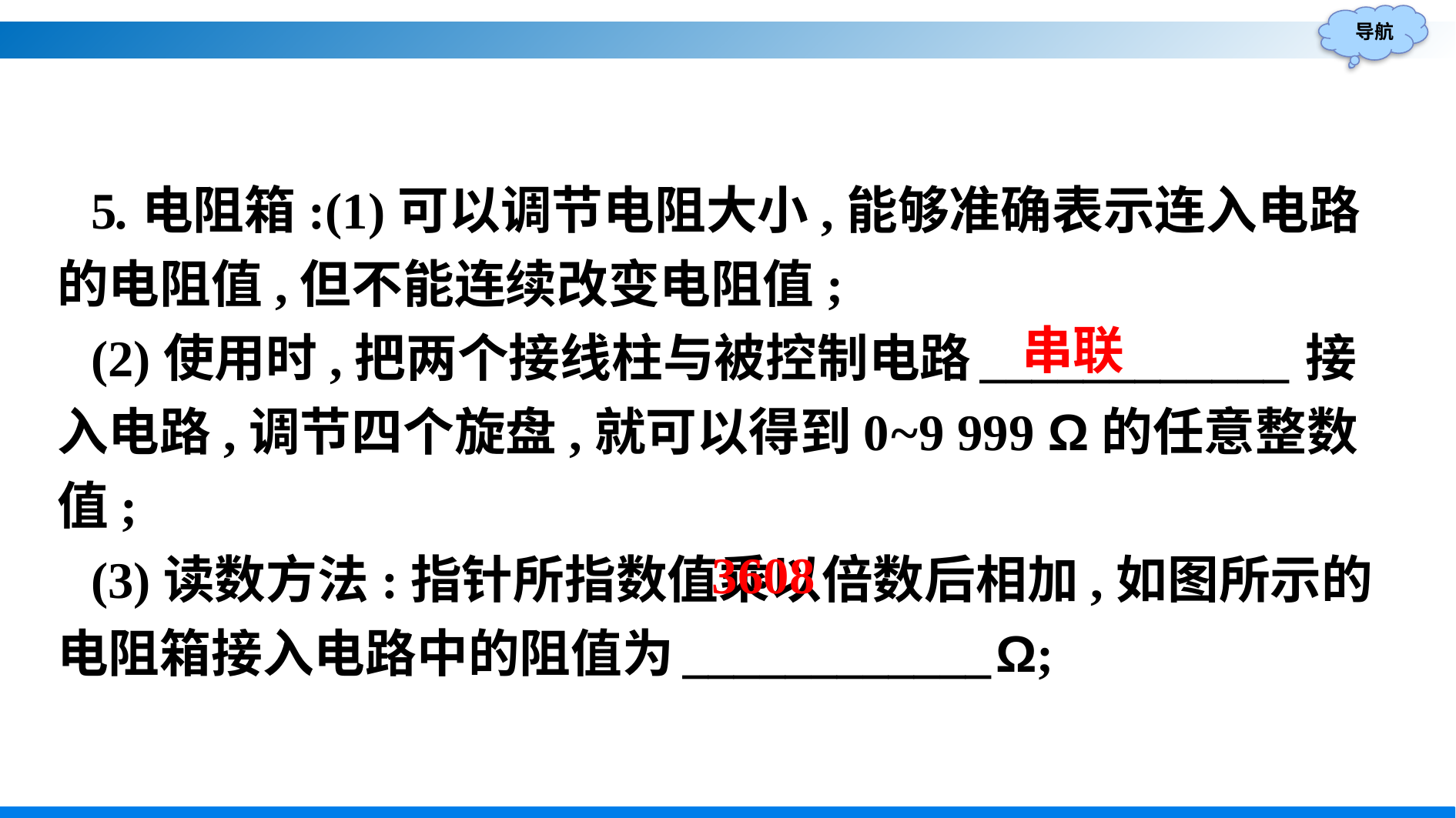

5.电阻箱:(1)可以调节电阻大小,能够准确表示连入电路的电阻值,但不能连续改变电阻值;
(2)使用时,把两个接线柱与被控制电路____________接入电路,调节四个旋盘,就可以得到0~9 999 Ω的任意整数值;
(3)读数方法:指针所指数值乘以倍数后相加,如图所示的电阻箱接入电路中的阻值为____________Ω;
串联
3608